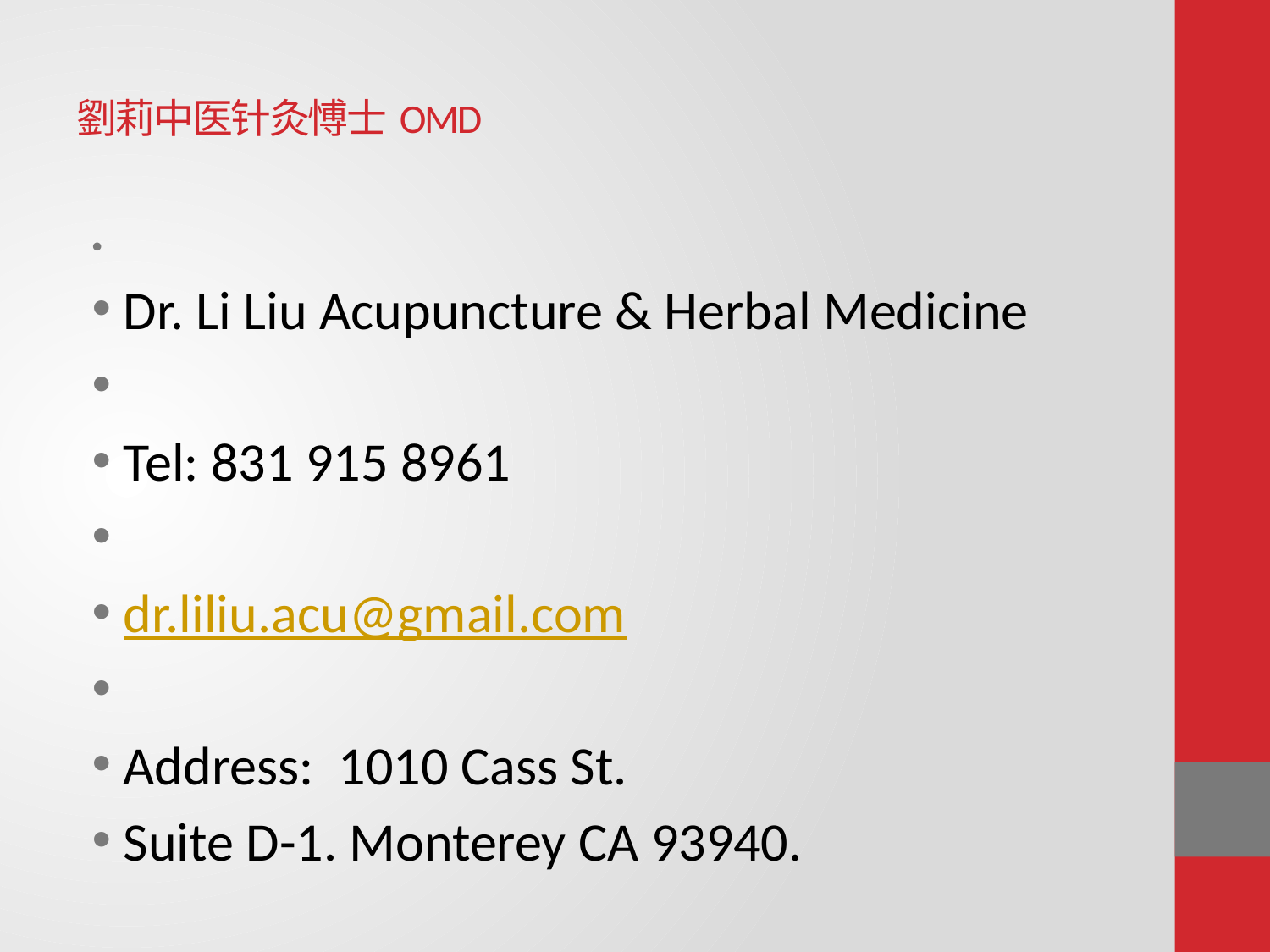

# 劉莉中医针灸愽士 OMD

Dr. Li Liu Acupuncture & Herbal Medicine

Tel: 831 915 8961

dr.liliu.acu@gmail.com

Address:  1010 Cass St.
Suite D-1. Monterey CA 93940.